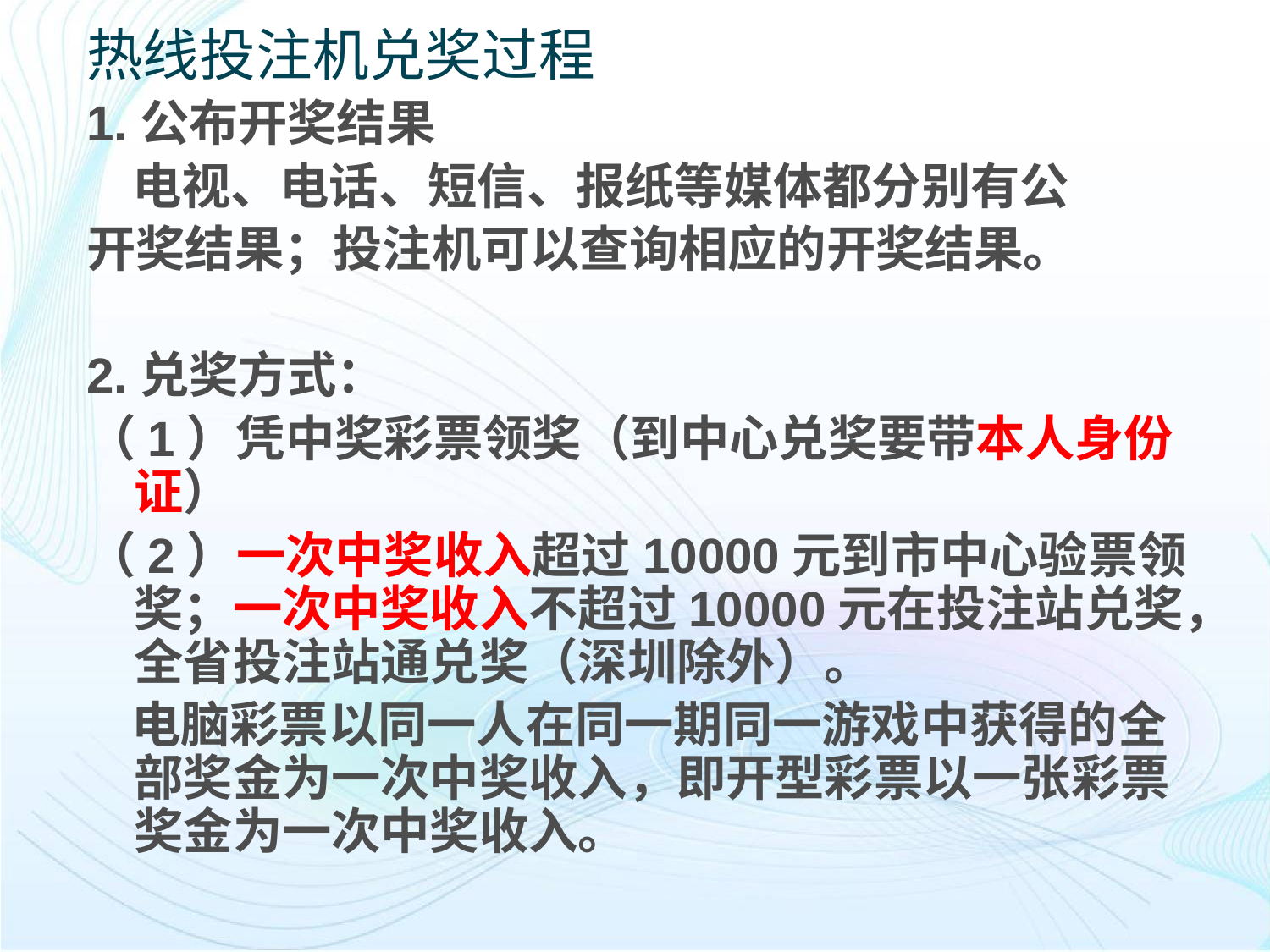

热线投注机兑奖过程
1.公布开奖结果
   电视、电话、短信、报纸等媒体都分别有公
开奖结果；投注机可以查询相应的开奖结果。

2.兑奖方式：
（1）凭中奖彩票领奖（到中心兑奖要带本人身份证）
（2）一次中奖收入超过10000元到市中心验票领奖；一次中奖收入不超过10000元在投注站兑奖，全省投注站通兑奖（深圳除外）。
   电脑彩票以同一人在同一期同一游戏中获得的全部奖金为一次中奖收入，即开型彩票以一张彩票奖金为一次中奖收入。